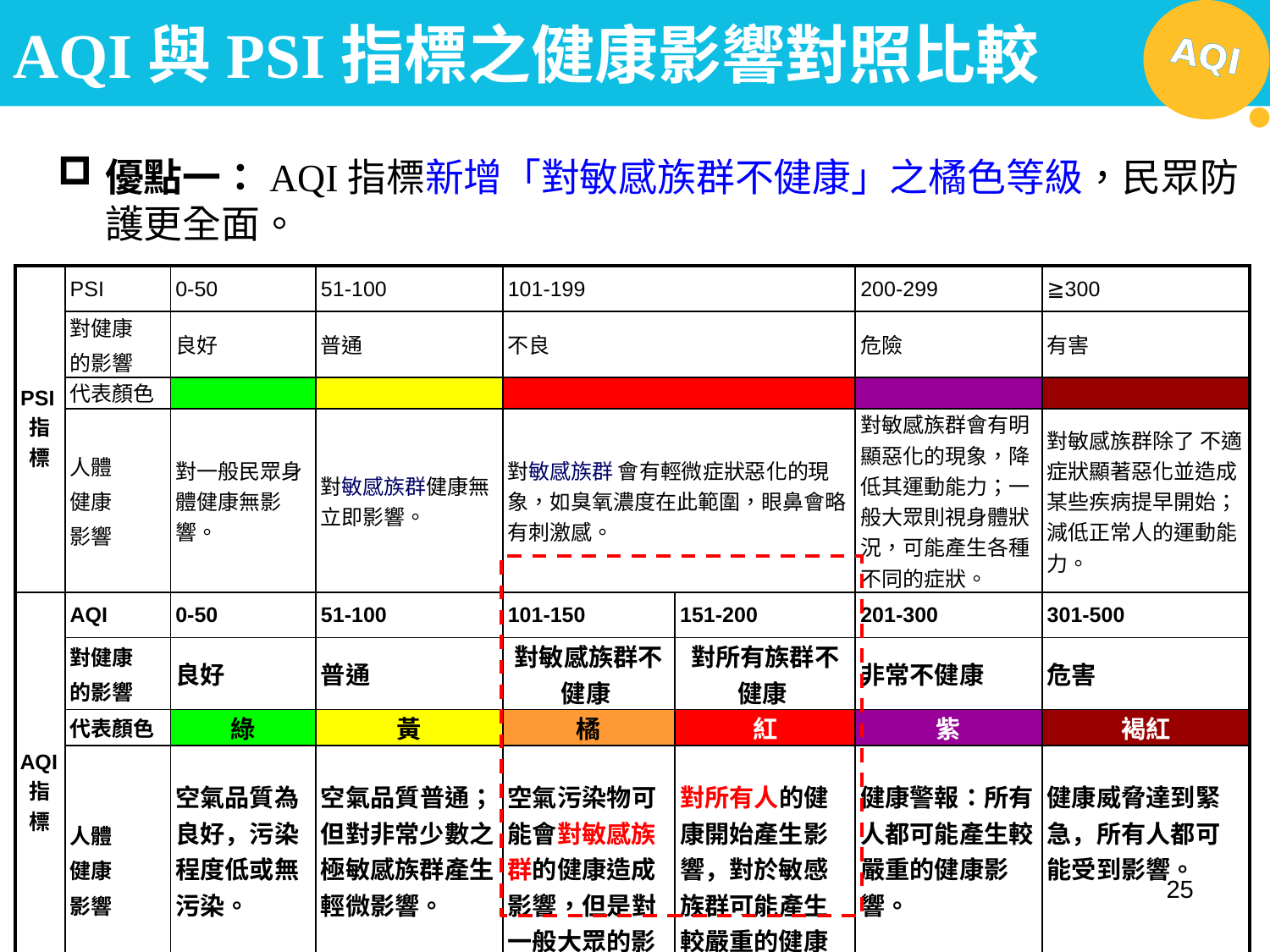

# AQI與PSI指標之健康影響對照比較
優點一：AQI指標新增「對敏感族群不健康」之橘色等級，民眾防護更全面。
| PSI指標 | PSI | 0-50 | 51-100 | 101-199 |  | 200-299 | ≧300 |
| --- | --- | --- | --- | --- | --- | --- | --- |
|  | 對健康 的影響 | 良好 | 普通 | 不良 |  | 危險 | 有害 |
|  | 代表顏色 |  |  |  |  |  |  |
|  | 人體 健康 影響 | 對一般民眾身體健康無影響。 | 對敏感族群健康無立即影響。 | 對敏感族群 會有輕微症狀惡化的現象，如臭氧濃度在此範圍，眼鼻會略有刺激感。 |  | 對敏感族群會有明顯惡化的現象，降低其運動能力；一般大眾則視身體狀況，可能產生各種不同的症狀。 | 對敏感族群除了 不適症狀顯著惡化並造成某些疾病提早開始；減低正常人的運動能力。 |
| AQI指標 | AQI | 0-50 | 51-100 | 101-150 | 151-200 | 201-300 | 301-500 |
|  | 對健康 的影響 | 良好 | 普通 | 對敏感族群不健康 | 對所有族群不健康 | 非常不健康 | 危害 |
|  | 代表顏色 | 綠 | 黃 | 橘 | 紅 | 紫 | 褐紅 |
|  | 人體 健康 影響 | 空氣品質為良好，污染程度低或無污染。 | 空氣品質普通；但對非常少數之極敏感族群產生輕微影響。 | 空氣污染物可能會對敏感族群的健康造成影響，但是對一般大眾的影響不明顯。 | 對所有人的健康開始產生影響，對於敏感族群可能產生較嚴重的健康影響。 | 健康警報：所有人都可能產生較嚴重的健康影響。 | 健康威脅達到緊急，所有人都可能受到影響。 |

25